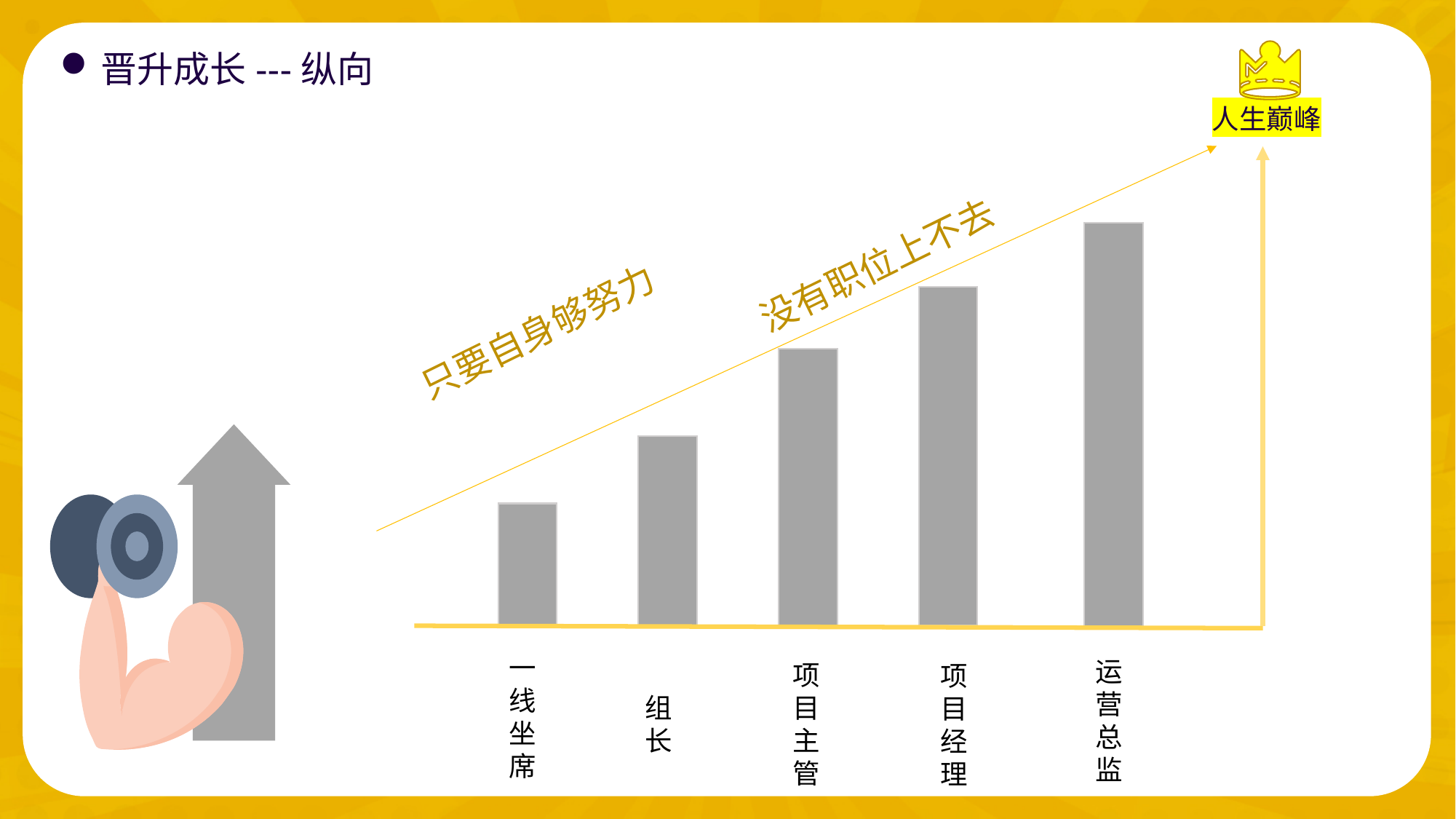

晋升成长---纵向

人生巅峰

没有职位上不去

只要自身够努力

一
线
坐
席
运
营
总
监
项
目
主
管
项
目
经
理
组
长